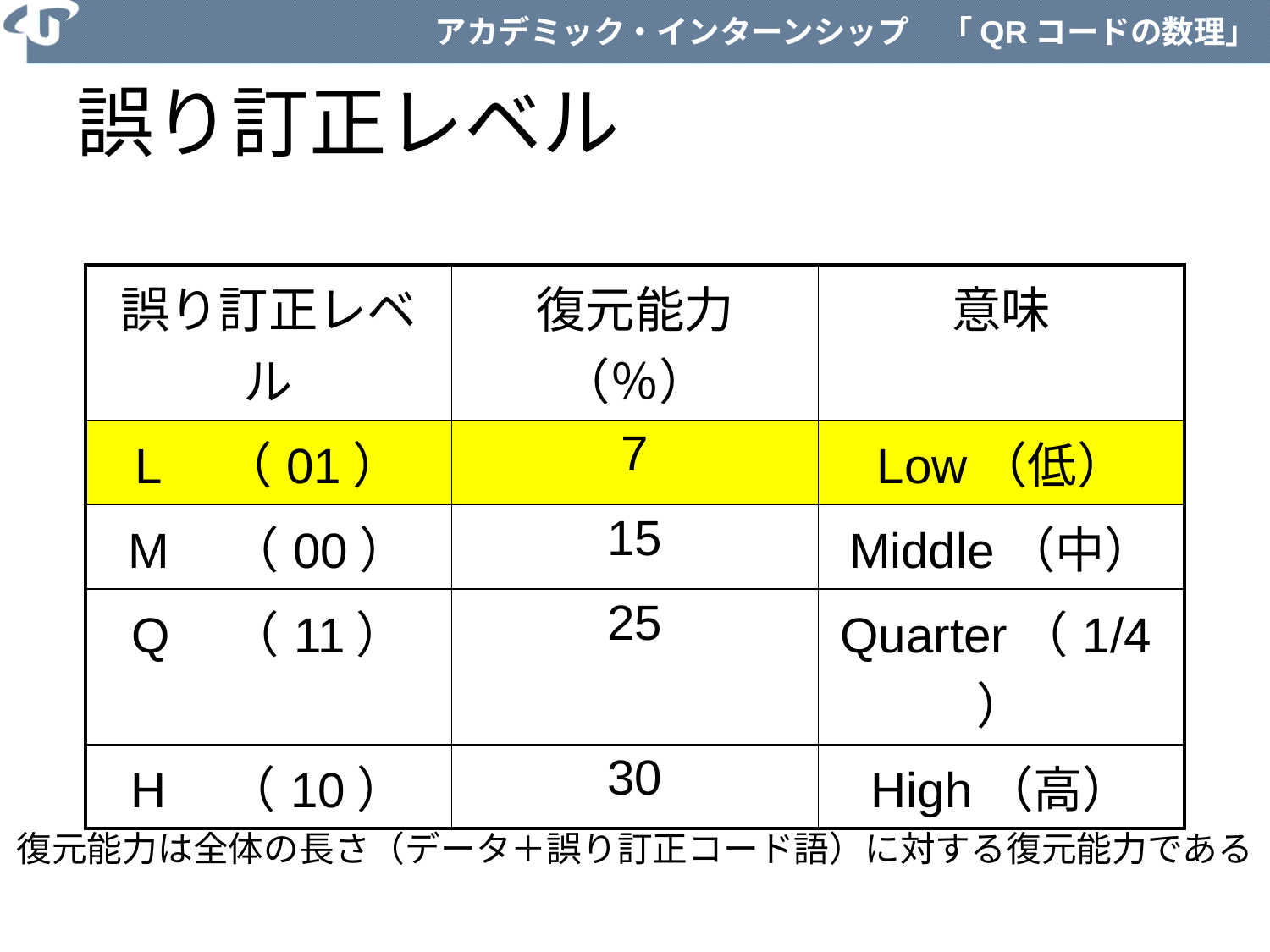

# 誤り訂正レベル
| 誤り訂正レベル | 復元能力（％） | 意味 |
| --- | --- | --- |
| L　（01） | 7 | Low（低） |
| M　（00） | 15 | Middle（中） |
| Q　（11） | 25 | Quarter（1/4） |
| H　（10） | 30 | High（高） |
復元能力は全体の長さ（データ＋誤り訂正コード語）に対する復元能力である